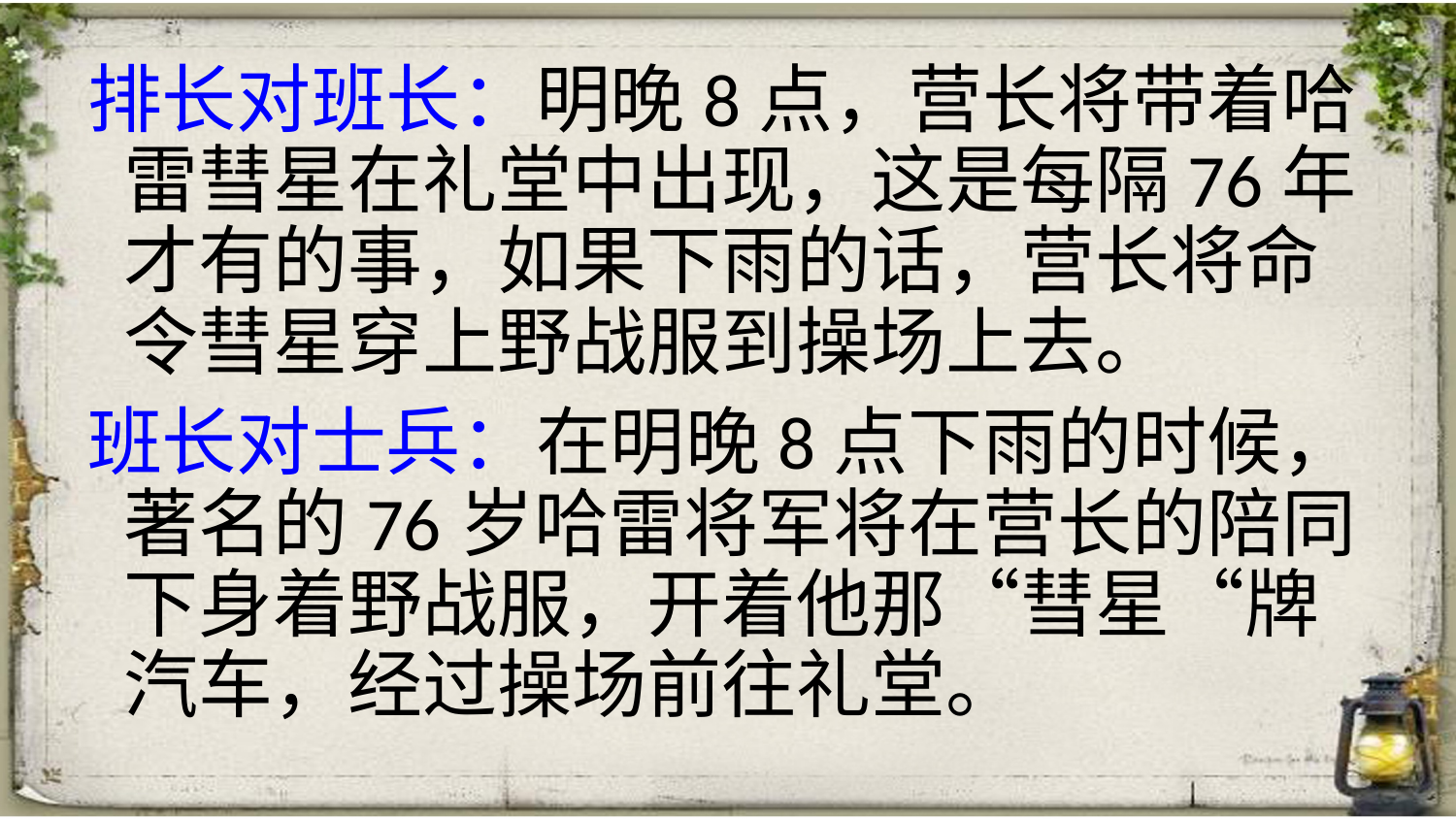

排长对班长：明晚8点，营长将带着哈雷彗星在礼堂中出现，这是每隔76年才有的事，如果下雨的话，营长将命令彗星穿上野战服到操场上去。
班长对士兵：在明晚8点下雨的时候，著名的76岁哈雷将军将在营长的陪同下身着野战服，开着他那“彗星“牌汽车，经过操场前往礼堂。